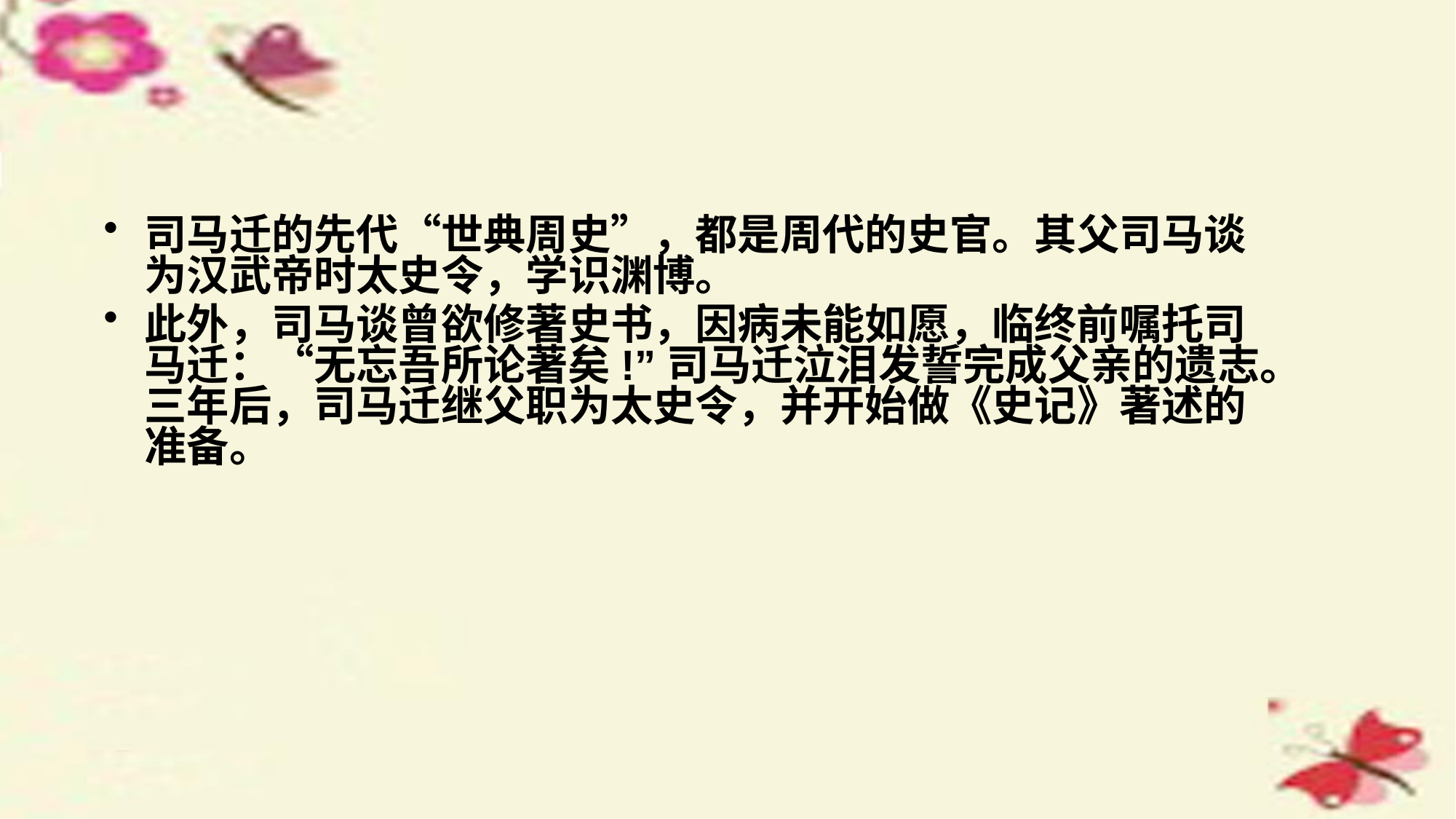

司马迁的先代“世典周史”，都是周代的史官。其父司马谈为汉武帝时太史令，学识渊博。
此外，司马谈曾欲修著史书，因病未能如愿，临终前嘱托司马迁：“无忘吾所论著矣!”司马迁泣泪发誓完成父亲的遗志。三年后，司马迁继父职为太史令，并开始做《史记》著述的准备。